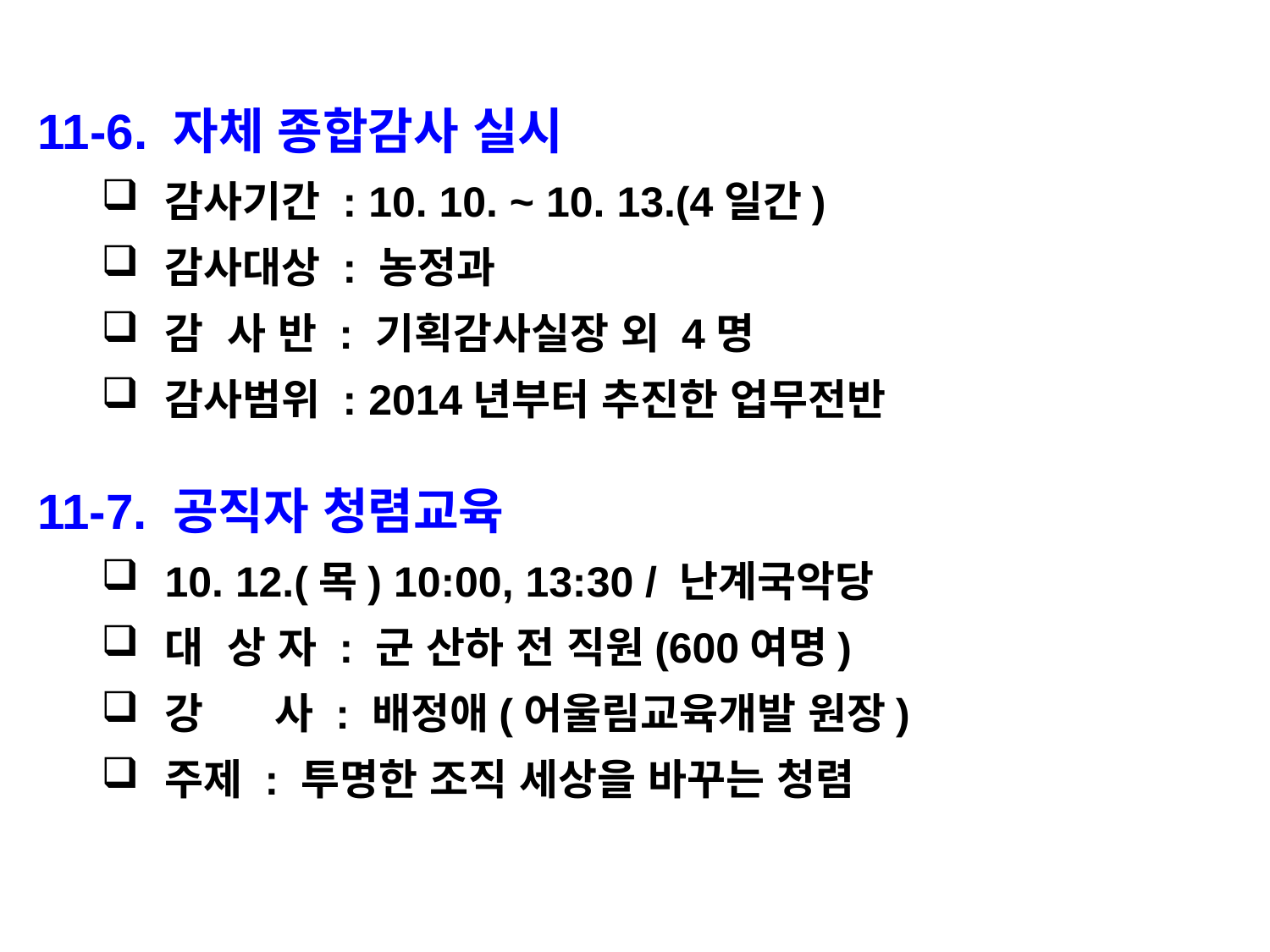

11-6. 자체 종합감사 실시
감사기간 : 10. 10. ~ 10. 13.(4일간)
감사대상 : 농정과
감  사 반 : 기획감사실장 외 4명
감사범위 : 2014년부터 추진한 업무전반
11-7. 공직자 청렴교육
10. 12.(목) 10:00, 13:30 / 난계국악당
대  상 자 : 군 산하 전 직원(600여명)
강      사 : 배정애(어울림교육개발 원장)
주제 : 투명한 조직 세상을 바꾸는 청렴